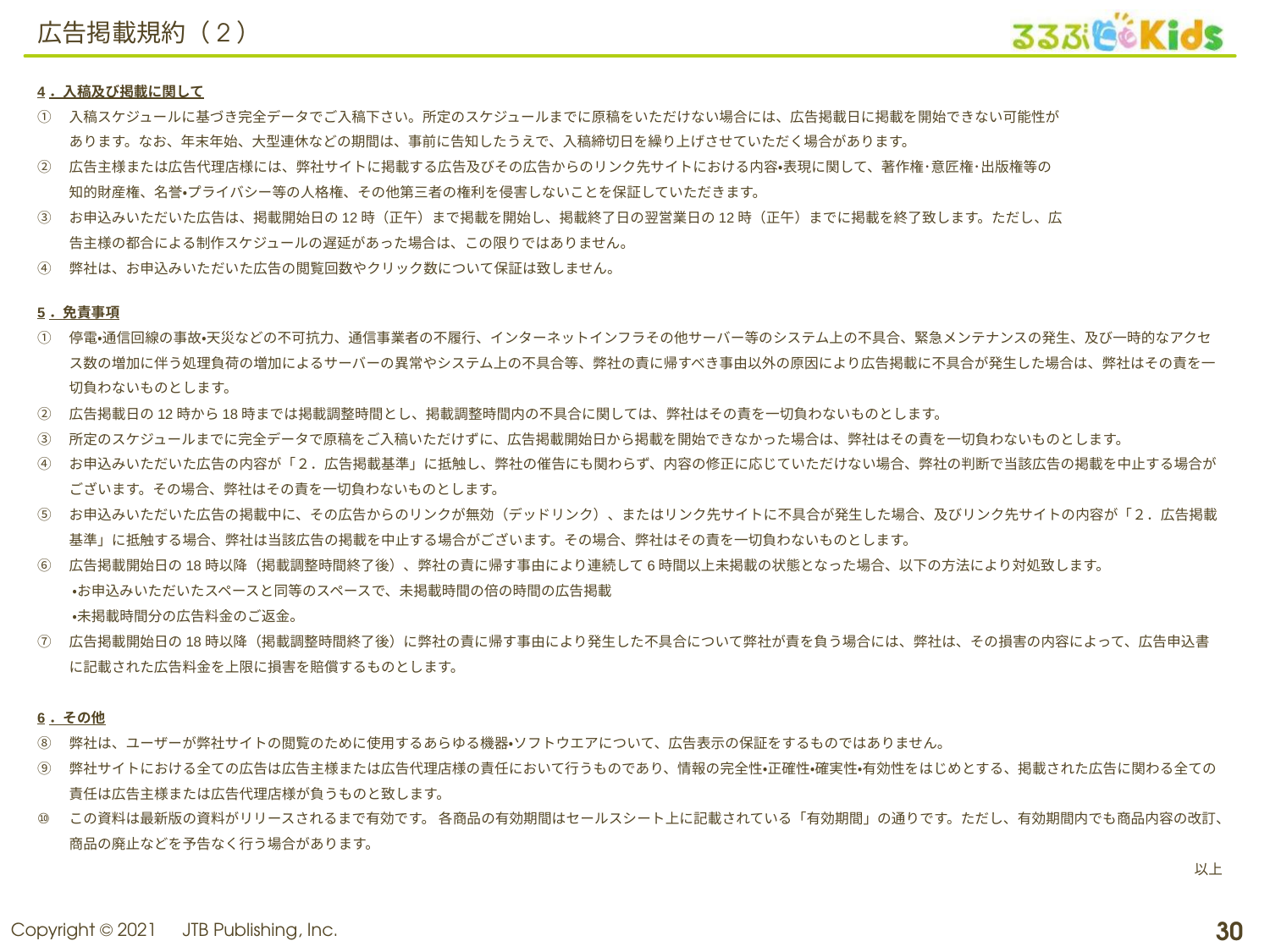

# 広告掲載規約（2）
4．入稿及び掲載に関して
入稿スケジュールに基づき完全データでご入稿下さい。所定のスケジュールまでに原稿をいただけない場合には、広告掲載日に掲載を開始できない可能性があります。なお、年末年始、大型連休などの期間は、事前に告知したうえで、入稿締切日を繰り上げさせていただく場合があります。
広告主様または広告代理店様には、弊社サイトに掲載する広告及びその広告からのリンク先サイトにおける内容・表現に関して、著作権･意匠権･出版権等の知的財産権、名誉・プライバシー等の人格権、その他第三者の権利を侵害しないことを保証していただきます。
お申込みいただいた広告は、掲載開始日の12時（正午）まで掲載を開始し、掲載終了日の翌営業日の12時（正午）までに掲載を終了致します。ただし、広告主様の都合による制作スケジュールの遅延があった場合は、この限りではありません。
弊社は、お申込みいただいた広告の閲覧回数やクリック数について保証は致しません。
5．免責事項
停電・通信回線の事故・天災などの不可抗力、通信事業者の不履行、インターネットインフラその他サーバー等のシステム上の不具合、緊急メンテナンスの発生、及び一時的なアクセス数の増加に伴う処理負荷の増加によるサーバーの異常やシステム上の不具合等、弊社の責に帰すべき事由以外の原因により広告掲載に不具合が発生した場合は、弊社はその責を一切負わないものとします。
広告掲載日の12時から18時までは掲載調整時間とし、掲載調整時間内の不具合に関しては、弊社はその責を一切負わないものとします。
所定のスケジュールまでに完全データで原稿をご入稿いただけずに、広告掲載開始日から掲載を開始できなかった場合は、弊社はその責を一切負わないものとします。
お申込みいただいた広告の内容が「２．広告掲載基準」に抵触し、弊社の催告にも関わらず、内容の修正に応じていただけない場合、弊社の判断で当該広告の掲載を中止する場合がございます。その場合、弊社はその責を一切負わないものとします。
お申込みいただいた広告の掲載中に、その広告からのリンクが無効（デッドリンク）、またはリンク先サイトに不具合が発生した場合、及びリンク先サイトの内容が「２．広告掲載基準」に抵触する場合、弊社は当該広告の掲載を中止する場合がございます。その場合、弊社はその責を一切負わないものとします。
広告掲載開始日の18時以降（掲載調整時間終了後）、弊社の責に帰す事由により連続して6時間以上未掲載の状態となった場合、以下の方法により対処致します。
・お申込みいただいたスペースと同等のスペースで、未掲載時間の倍の時間の広告掲載
・未掲載時間分の広告料金のご返金。
広告掲載開始日の18時以降（掲載調整時間終了後）に弊社の責に帰す事由により発生した不具合について弊社が責を負う場合には、弊社は、その損害の内容によって、広告申込書に記載された広告料金を上限に損害を賠償するものとします。

6．その他
弊社は、ユーザーが弊社サイトの閲覧のために使用するあらゆる機器・ソフトウエアについて、広告表示の保証をするものではありません。
弊社サイトにおける全ての広告は広告主様または広告代理店様の責任において行うものであり、情報の完全性・正確性・確実性・有効性をはじめとする、掲載された広告に関わる全ての責任は広告主様または広告代理店様が負うものと致します。
この資料は最新版の資料がリリースされるまで有効です。 各商品の有効期間はセールスシート上に記載されている「有効期間」の通りです。ただし、有効期間内でも商品内容の改訂、商品の廃止などを予告なく行う場合があります。
以上
30